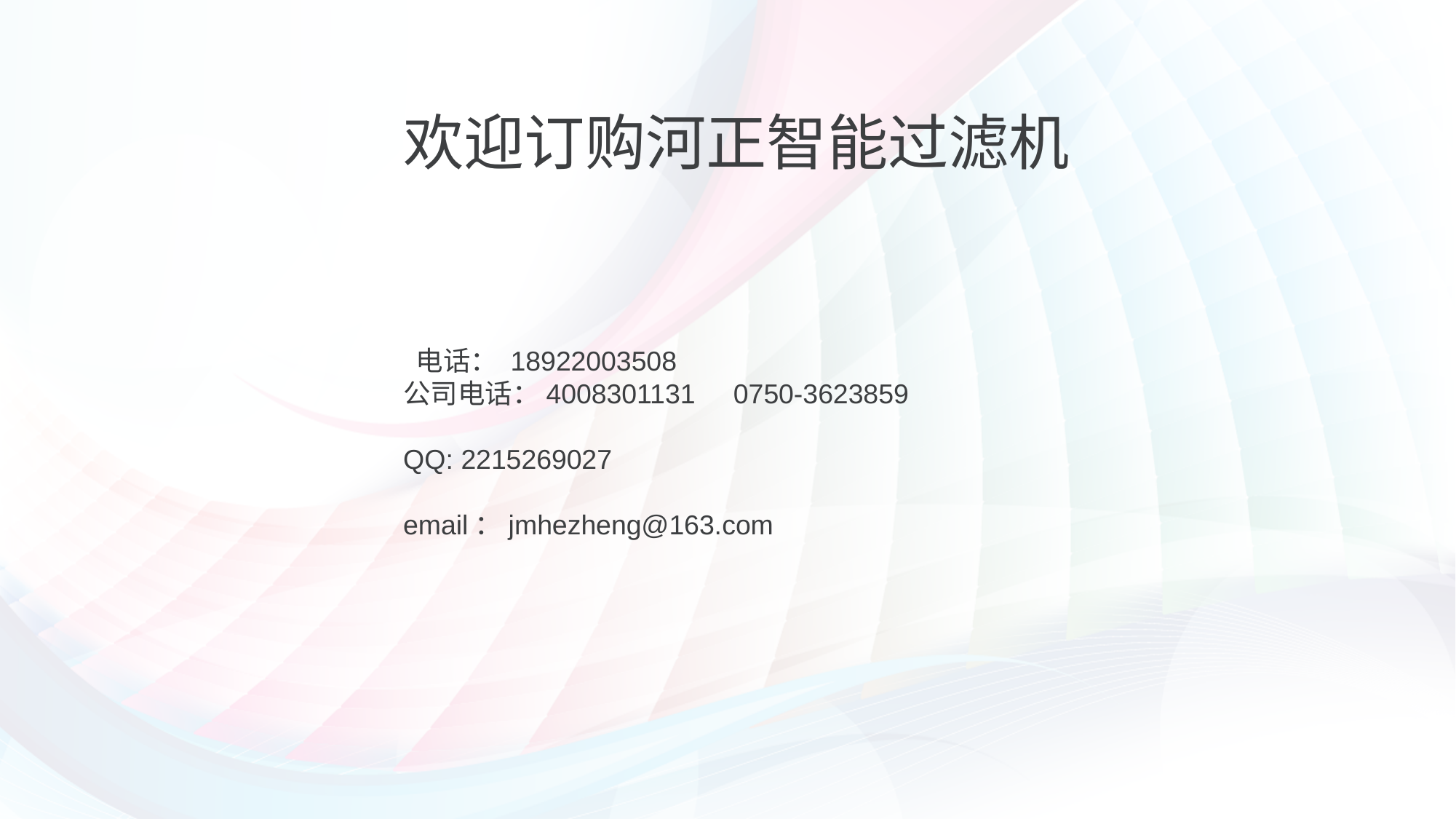

欢迎订购河正智能过滤机
 电话： 18922003508
公司电话：4008301131     0750-3623859

QQ: 2215269027

email：jmhezheng@163.com